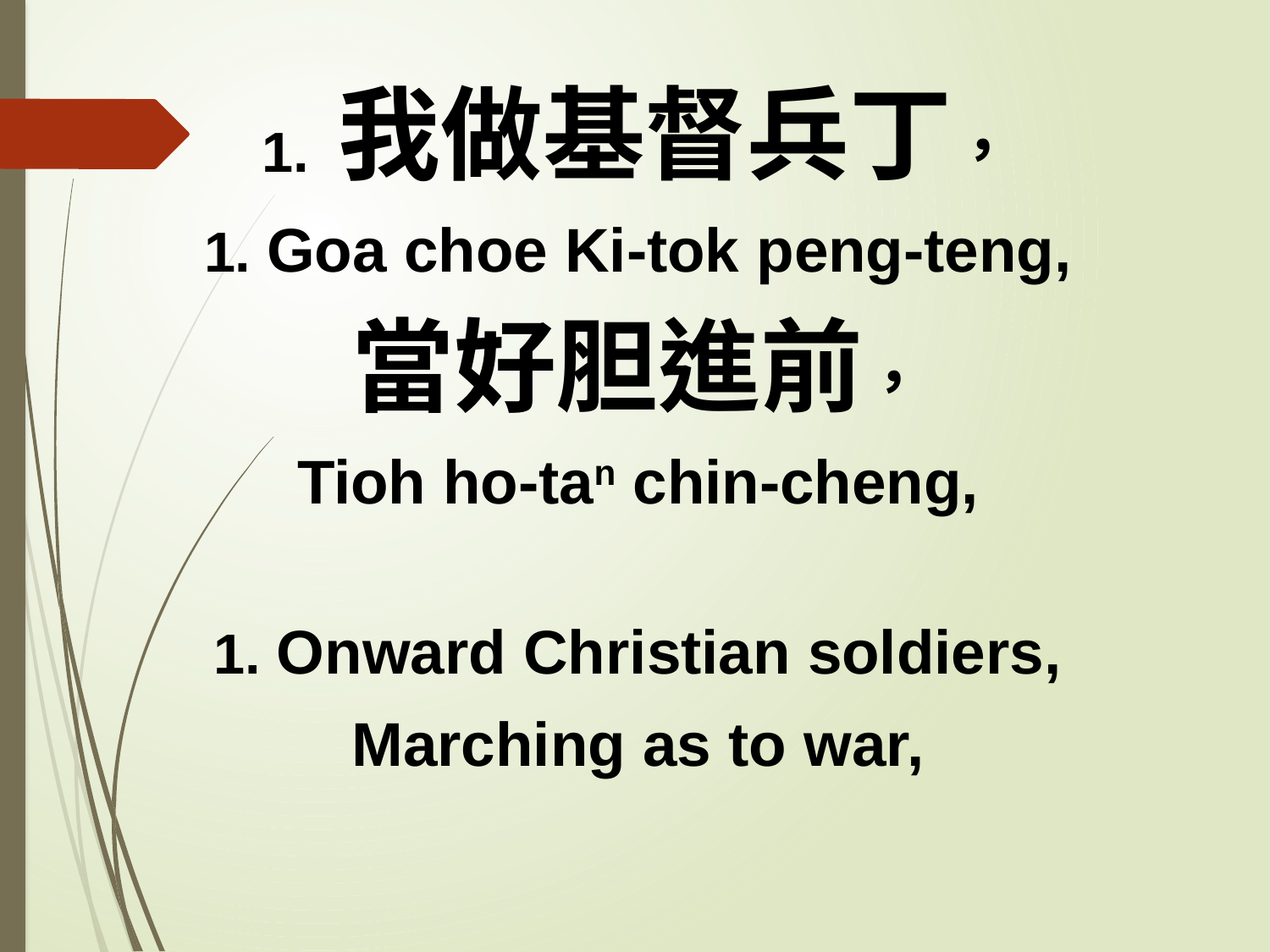

1. 我做基督兵丁，
1. Goa choe Ki-tok peng-teng,
當好胆進前，
Tioh ho-tan chin-cheng,

1. Onward Christian soldiers,
Marching as to war,